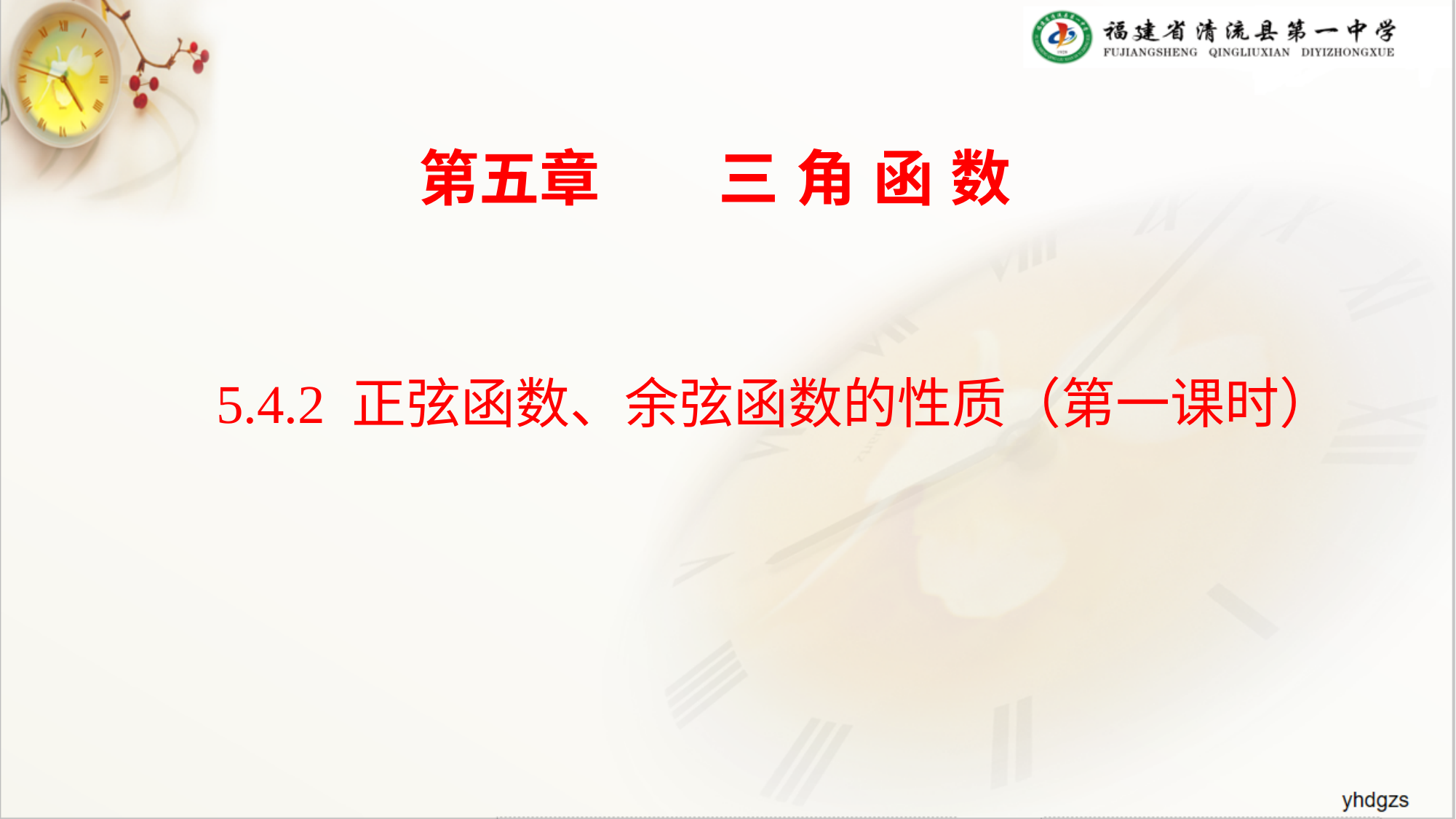

第五章       三 角 函 数
5.4.2 正弦函数、余弦函数的性质（第一课时）